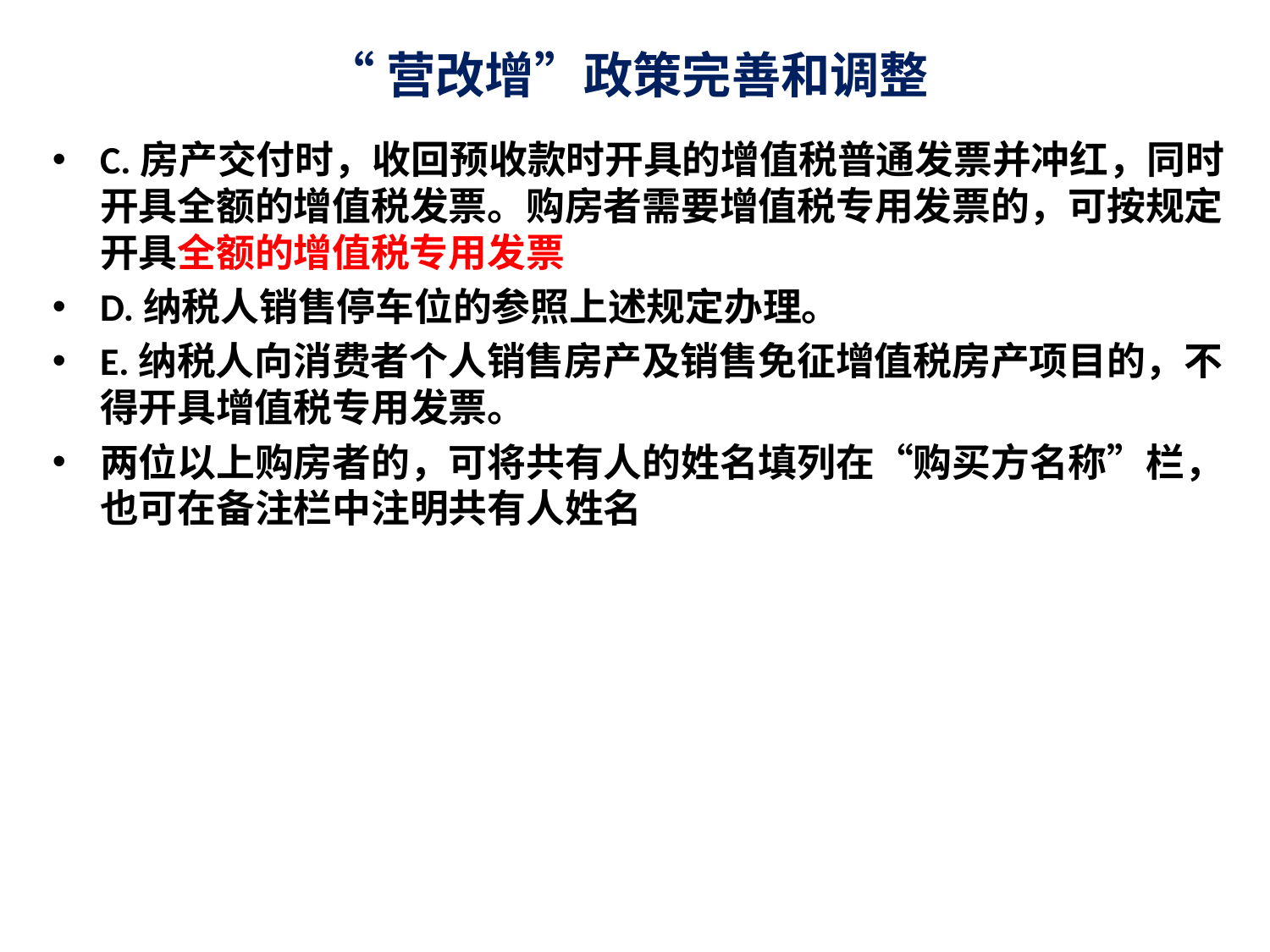

# “营改增”政策完善和调整
C.房产交付时，收回预收款时开具的增值税普通发票并冲红，同时开具全额的增值税发票。购房者需要增值税专用发票的，可按规定开具全额的增值税专用发票
D.纳税人销售停车位的参照上述规定办理。
E.纳税人向消费者个人销售房产及销售免征增值税房产项目的，不得开具增值税专用发票。
两位以上购房者的，可将共有人的姓名填列在“购买方名称”栏，也可在备注栏中注明共有人姓名